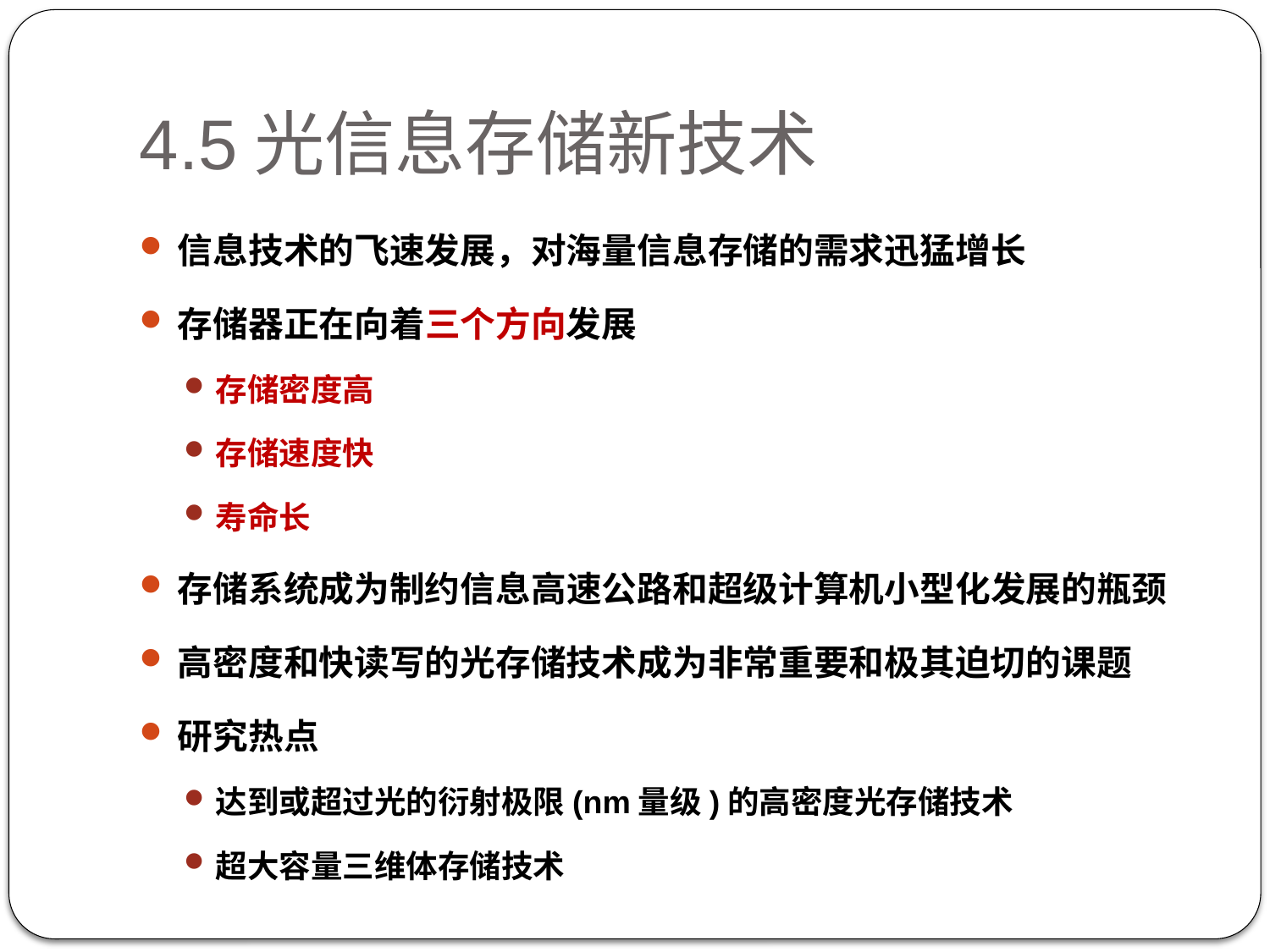

# 4.5光信息存储新技术
信息技术的飞速发展，对海量信息存储的需求迅猛增长
存储器正在向着三个方向发展
存储密度高
存储速度快
寿命长
存储系统成为制约信息高速公路和超级计算机小型化发展的瓶颈
高密度和快读写的光存储技术成为非常重要和极其迫切的课题
研究热点
达到或超过光的衍射极限(nm量级)的高密度光存储技术
超大容量三维体存储技术